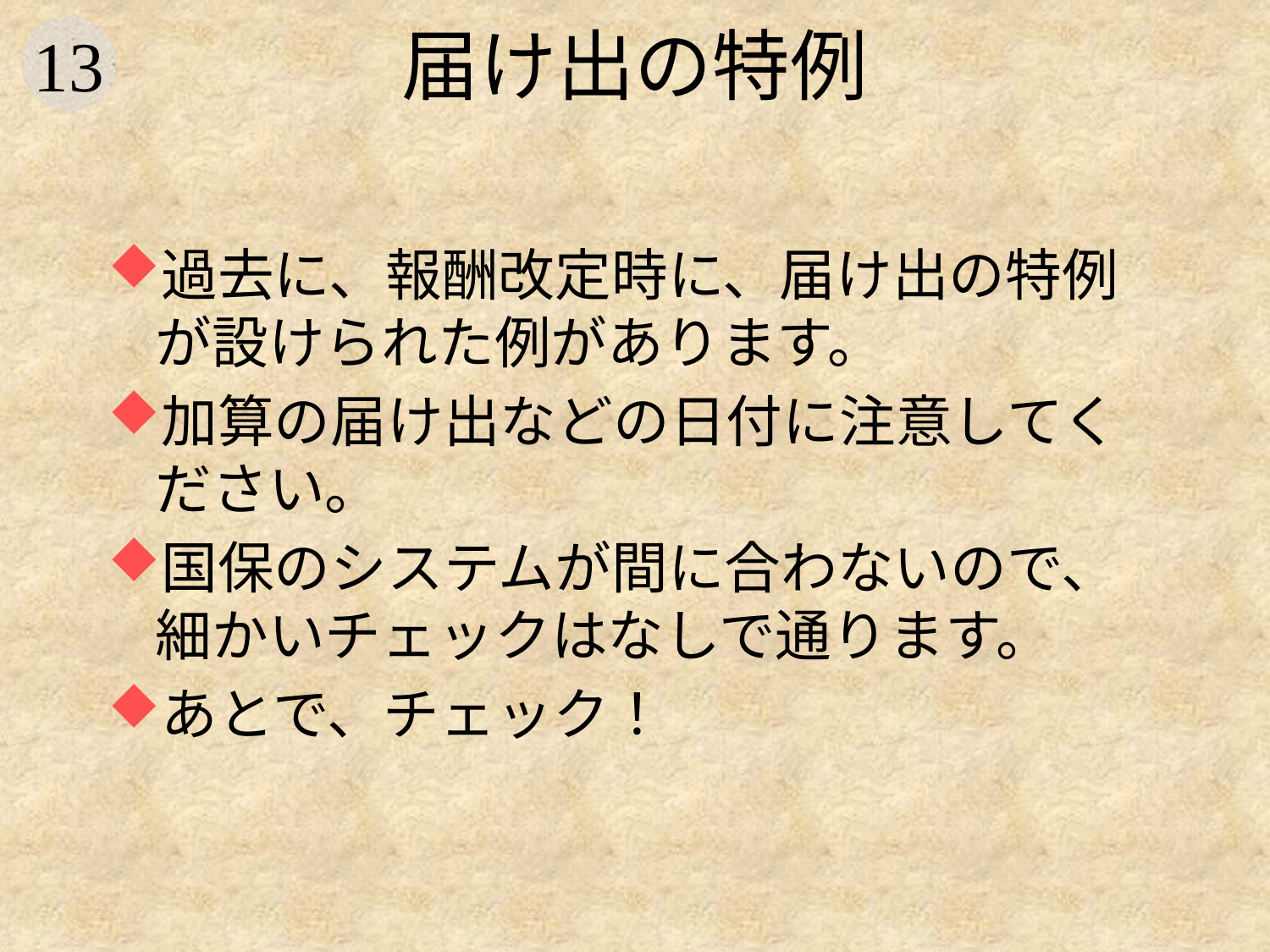

# 届け出の特例
過去に、報酬改定時に、届け出の特例が設けられた例があります。
加算の届け出などの日付に注意してください。
国保のシステムが間に合わないので、細かいチェックはなしで通ります。
あとで、チェック！